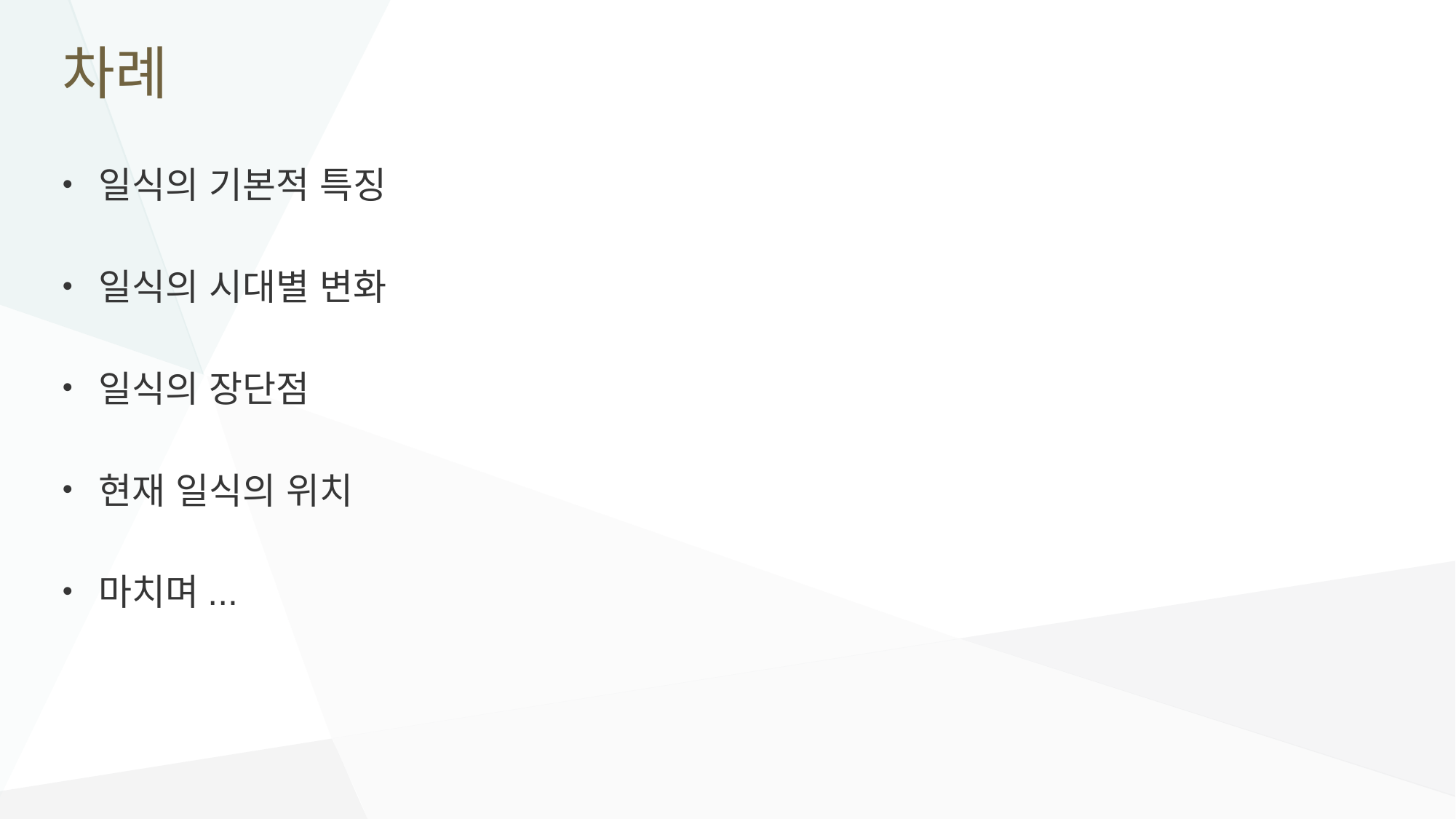

# 차례
일식의 기본적 특징

일식의 시대별 변화

일식의 장단점

현재 일식의 위치

마치며...